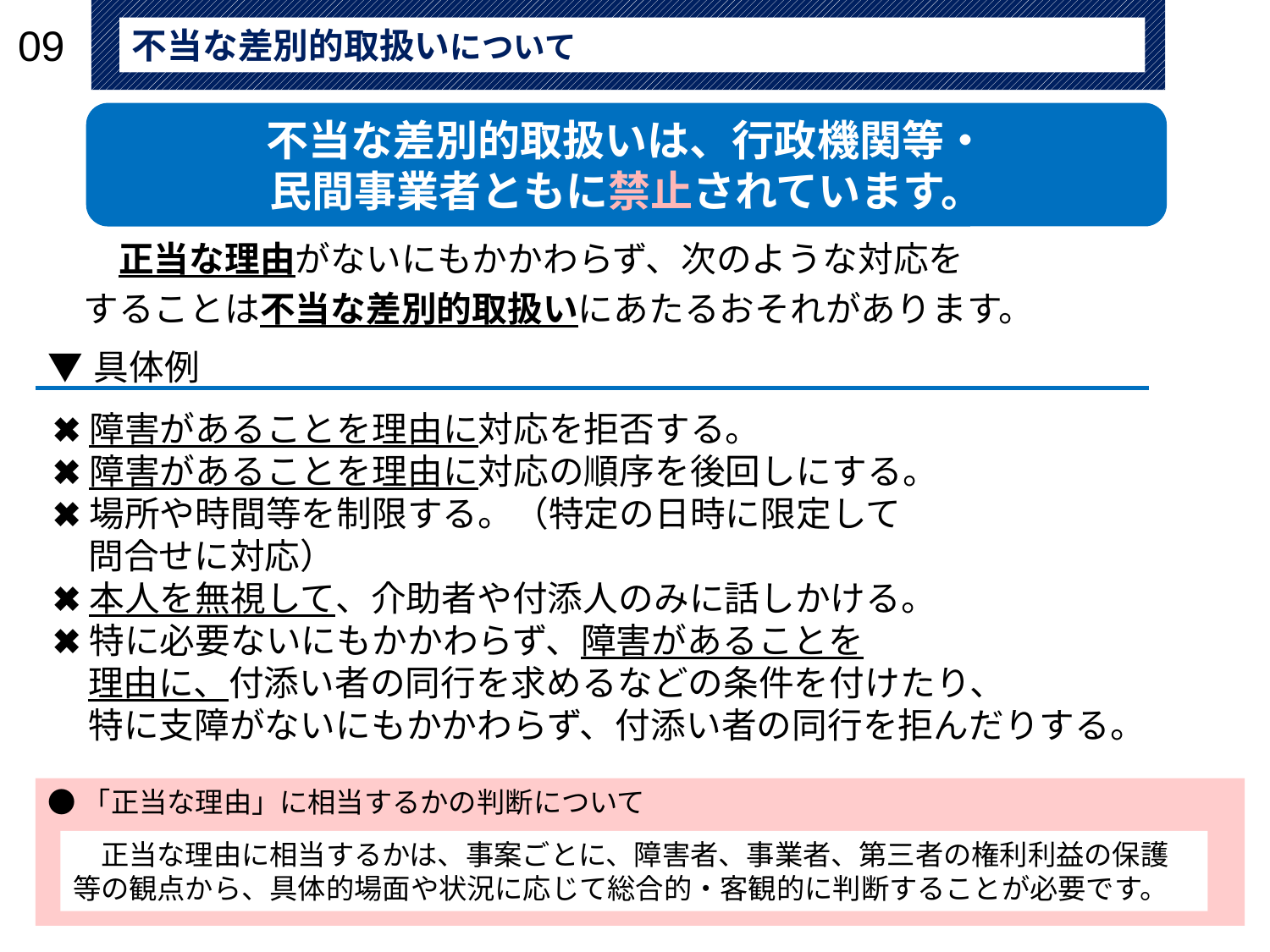

09
不当な差別的取扱いについて
不当な差別的取扱いは、行政機関等・
民間事業者ともに禁止されています。
　　正当な理由がないにもかかわらず、次のような対応を
　することは不当な差別的取扱いにあたるおそれがあります。
| ▼具体例 |
| --- |
✖障害があることを理由に対応を拒否する。
✖障害があることを理由に対応の順序を後回しにする。
✖場所や時間等を制限する。（特定の日時に限定して
　問合せに対応）
✖本人を無視して、介助者や付添人のみに話しかける。
✖特に必要ないにもかかわらず、障害があることを
　理由に、付添い者の同行を求めるなどの条件を付けたり、
　特に支障がないにもかかわらず、付添い者の同行を拒んだりする。
●「正当な理由」に相当するかの判断について

　正当な理由に相当するかは、事案ごとに、障害者、事業者、第三者の権利利益の保護等の観点から、具体的場面や状況に応じて総合的・客観的に判断することが必要です。